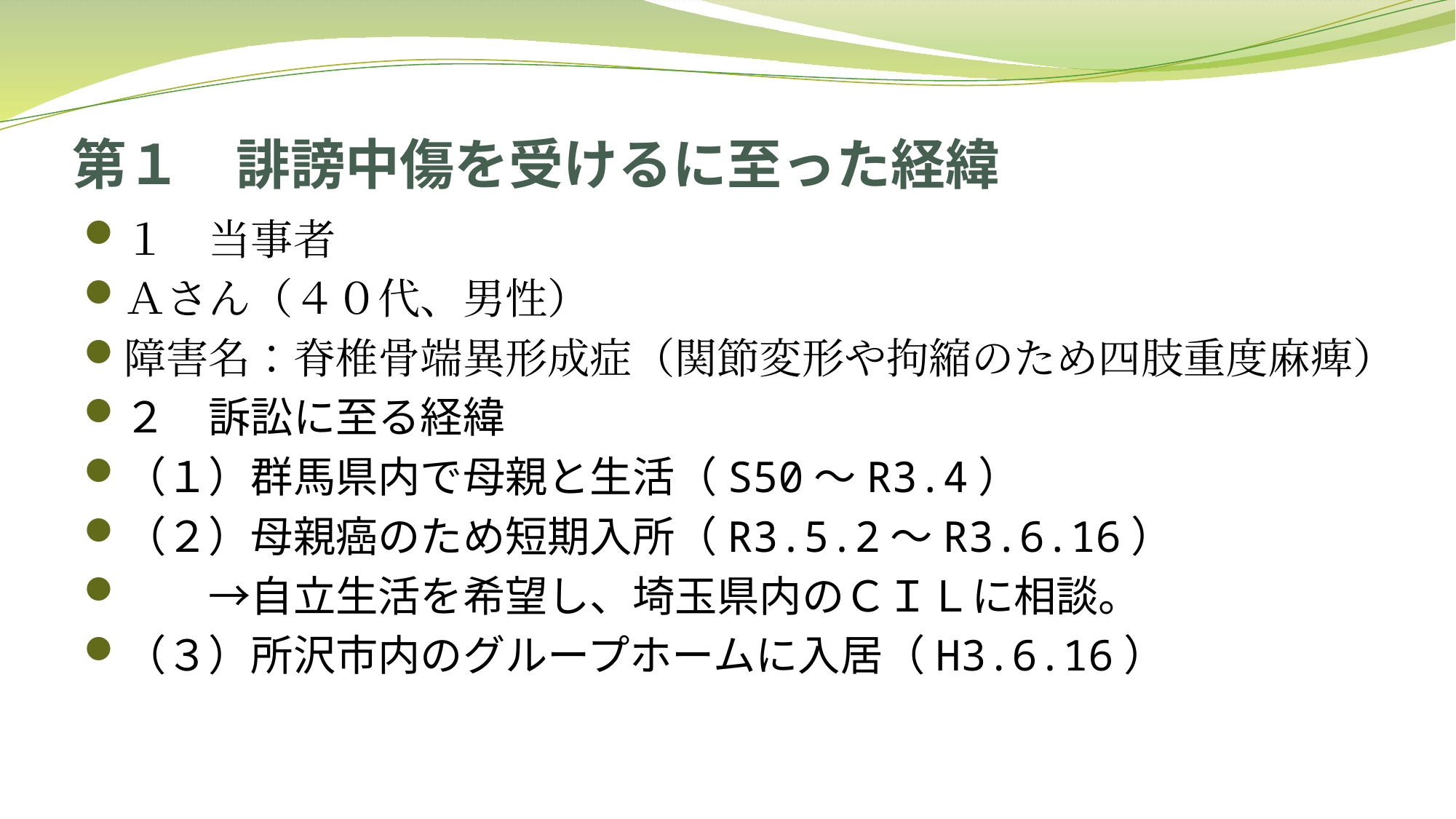

# 第１　誹謗中傷を受けるに至った経緯
１　当事者
Ａさん（４０代、男性）
障害名：脊椎骨端異形成症（関節変形や拘縮のため四肢重度麻痺）
２　訴訟に至る経緯
（１）群馬県内で母親と生活（S50～R3.4）
（２）母親癌のため短期入所（R3.5.2～R3.6.16）
　　→自立生活を希望し、埼玉県内のＣＩＬに相談。
（３）所沢市内のグループホームに入居（H3.6.16）